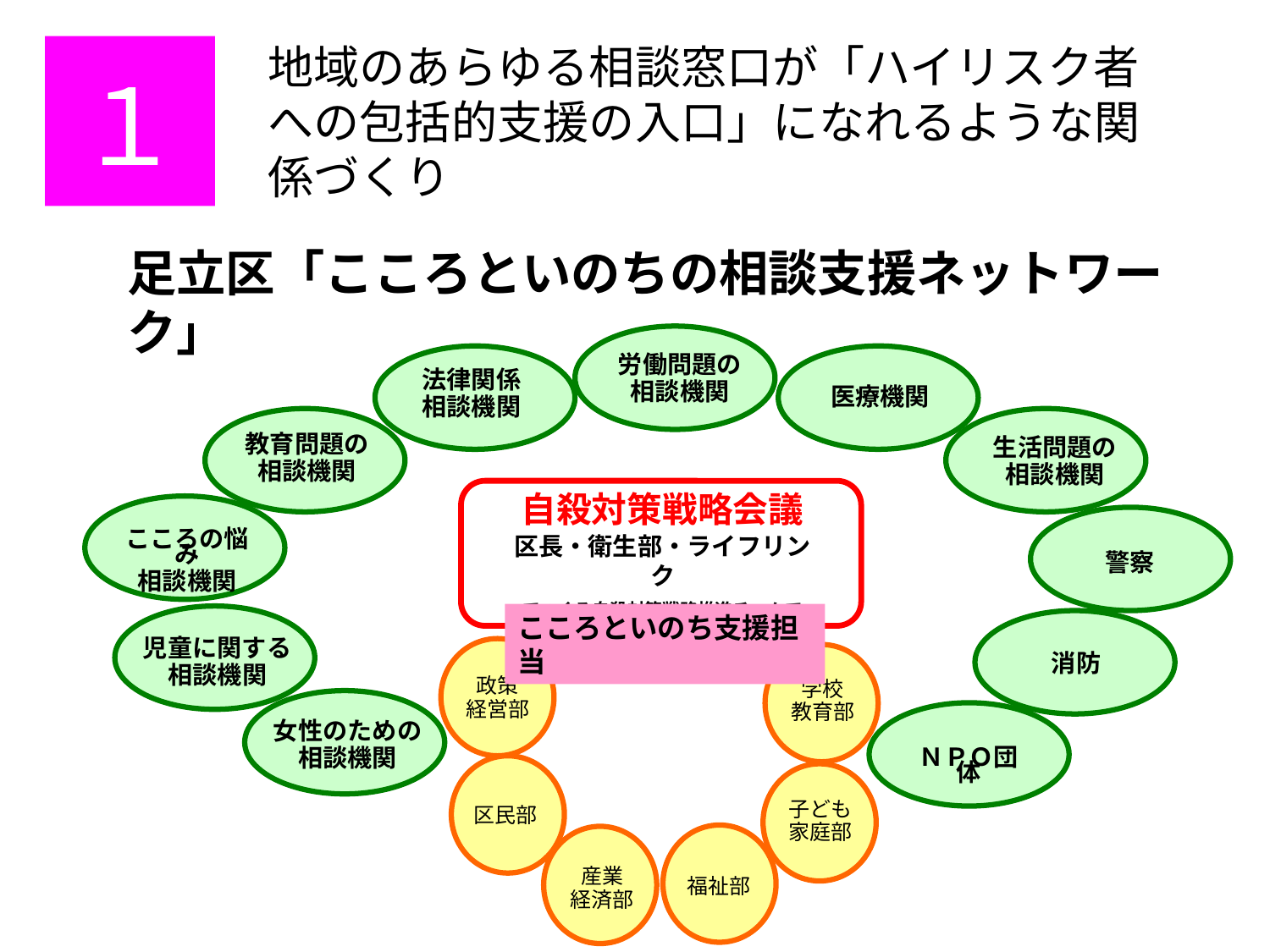

１
# 地域のあらゆる相談窓口が「ハイリスク者への包括的支援の入口」になれるような関係づくり
足立区「こころといのちの相談支援ネットワーク」

労働問題の
相談機関
法律関係
相談機関
医療機関

教育問題の
相談機関
生活問題の
相談機関

自殺対策戦略会議

区長・衛生部・ライフリンク
でつくる自殺対策戦略推進チームです。
こころの悩み
相談機関
警察
こころといのち支援担当

児童に関する
相談機関

消防
政策
経営部
学校
教育部

女性のための
相談機関
ＮＰＯ団体

子ども
家庭部
区民部

産業
経済部
福祉部